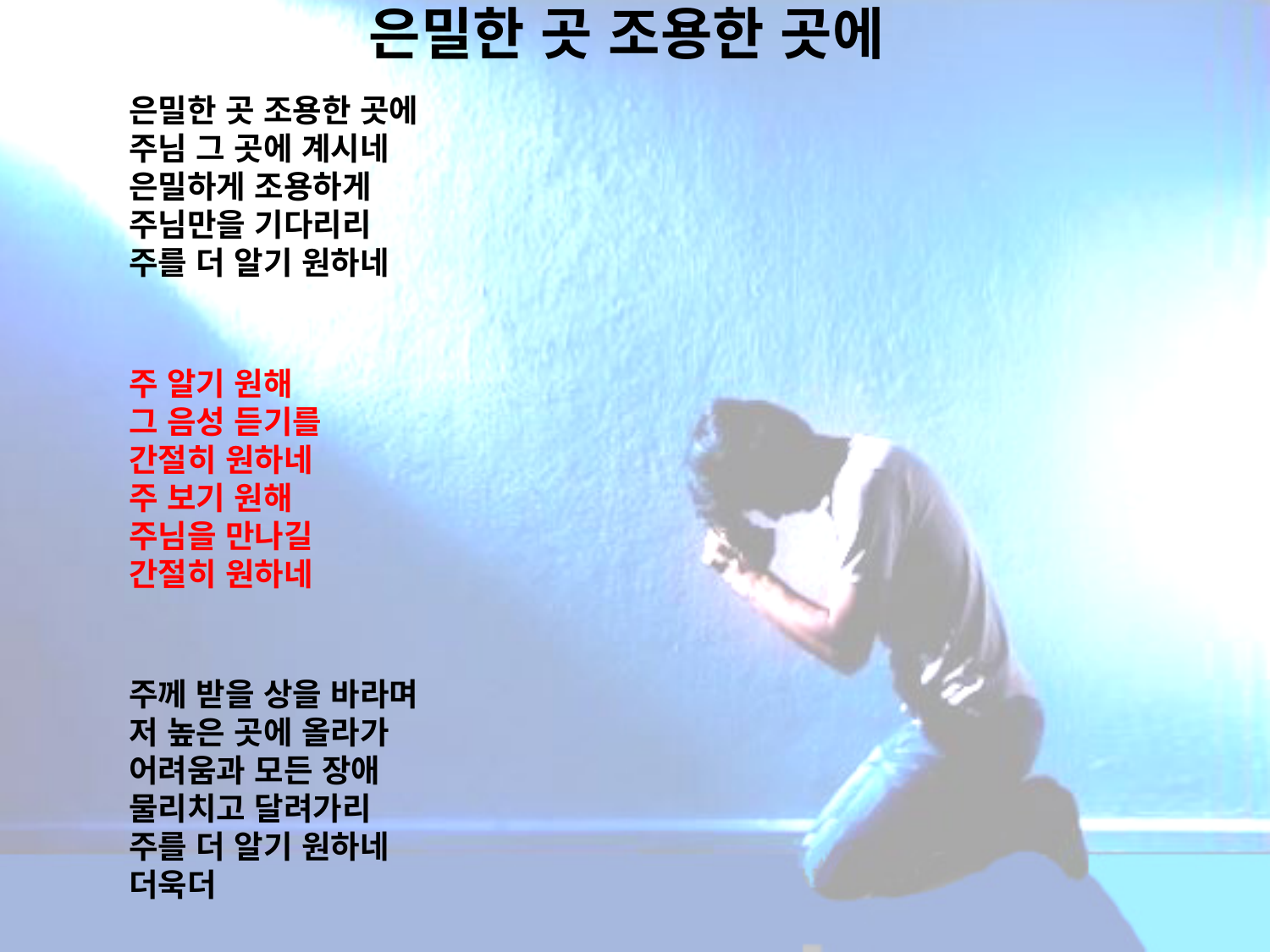

# 은밀한 곳 조용한 곳에
은밀한 곳 조용한 곳에
주님 그 곳에 계시네
은밀하게 조용하게
주님만을 기다리리
주를 더 알기 원하네
주 알기 원해
그 음성 듣기를
간절히 원하네
주 보기 원해
주님을 만나길
간절히 원하네
주께 받을 상을 바라며
저 높은 곳에 올라가
어려움과 모든 장애
물리치고 달려가리
주를 더 알기 원하네
더욱더